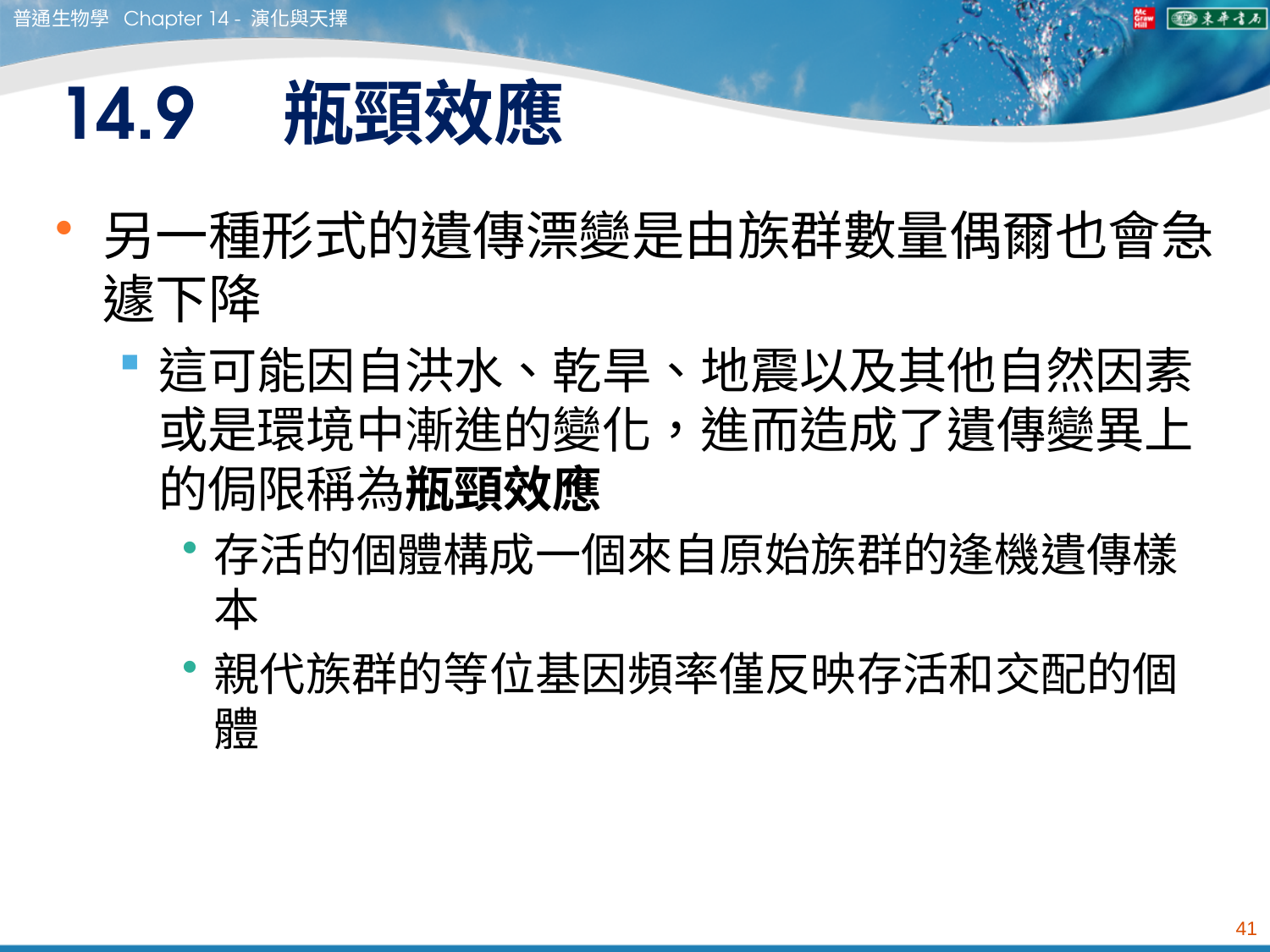

普通生物學  Chapter 14 - 演化與天擇
# 14.9　瓶頸效應
另一種形式的遺傳漂變是由族群數量偶爾也會急遽下降
這可能因自洪水、乾旱、地震以及其他自然因素或是環境中漸進的變化，進而造成了遺傳變異上的侷限稱為瓶頸效應
存活的個體構成一個來自原始族群的逢機遺傳樣本
親代族群的等位基因頻率僅反映存活和交配的個體

41